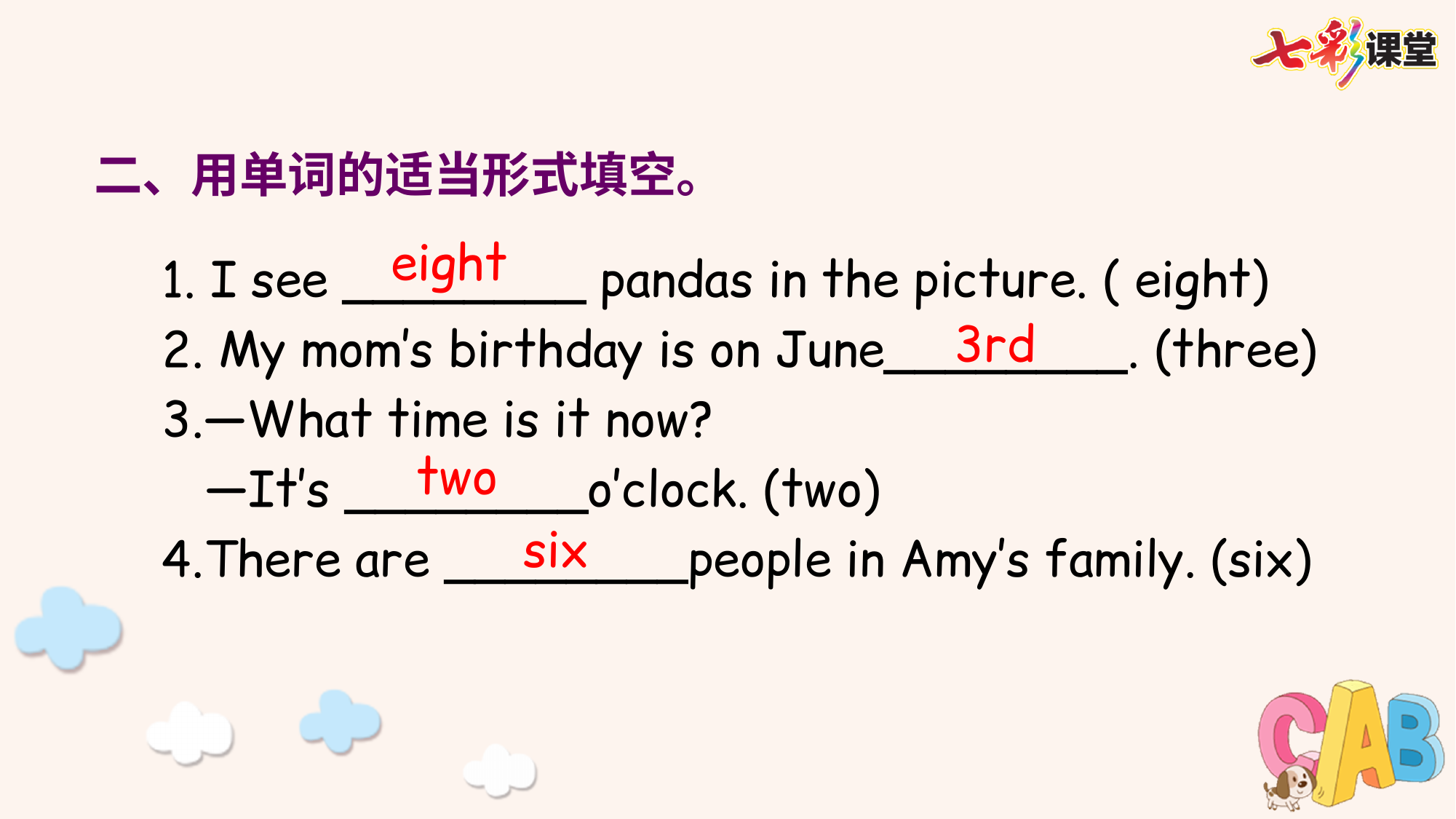

二、用单词的适当形式填空。

eight
1. I see ________ pandas in the picture. ( eight)
2. My mom’s birthday is on June________. (three)
3.—What time is it now?
   —It’s ________o’clock. (two)
4.There are ________people in Amy’s family. (six)
3rd
two
six